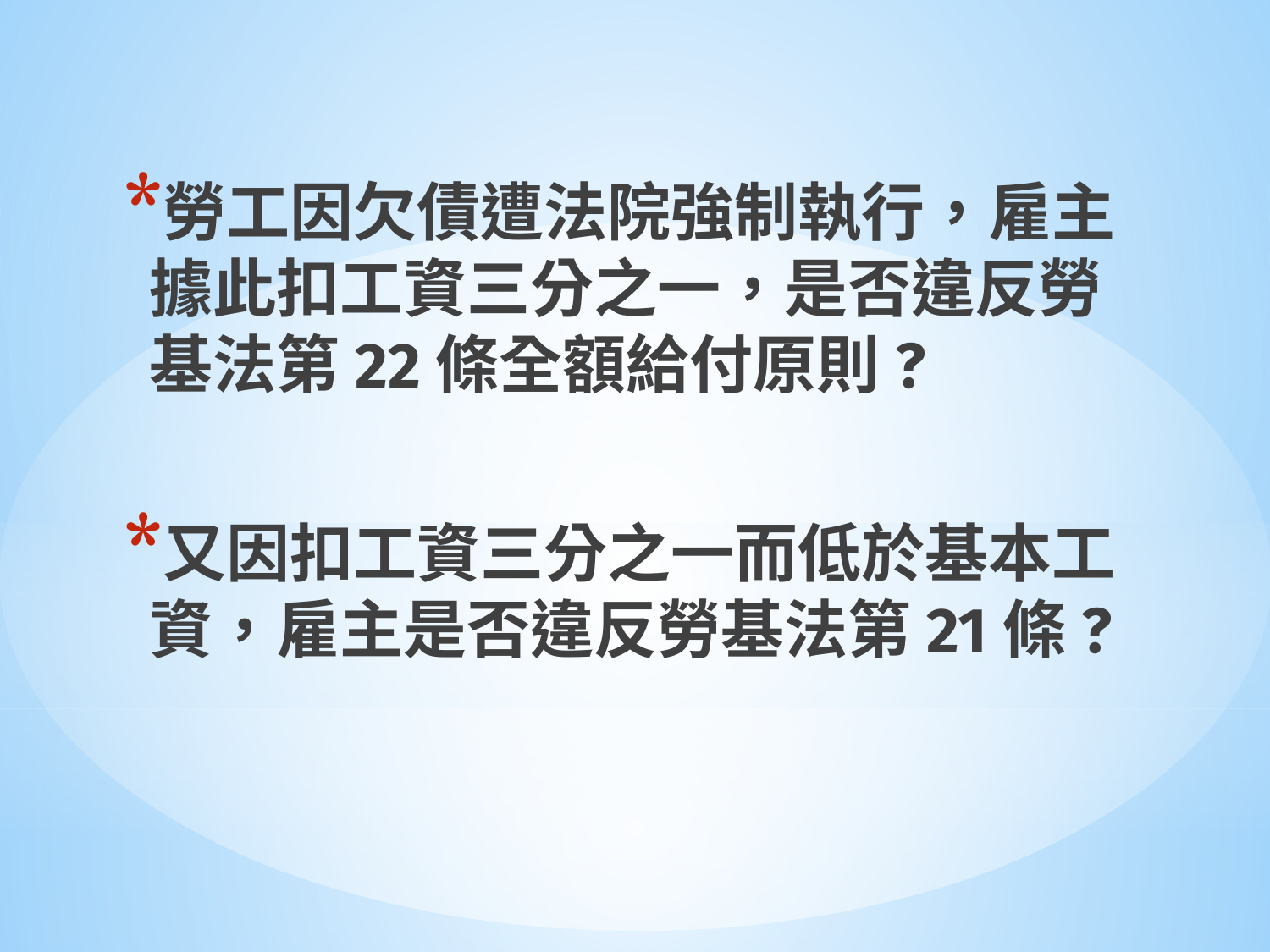

勞工因欠債遭法院強制執行，雇主據此扣工資三分之一，是否違反勞基法第22條全額給付原則?

又因扣工資三分之一而低於基本工資，雇主是否違反勞基法第21條?